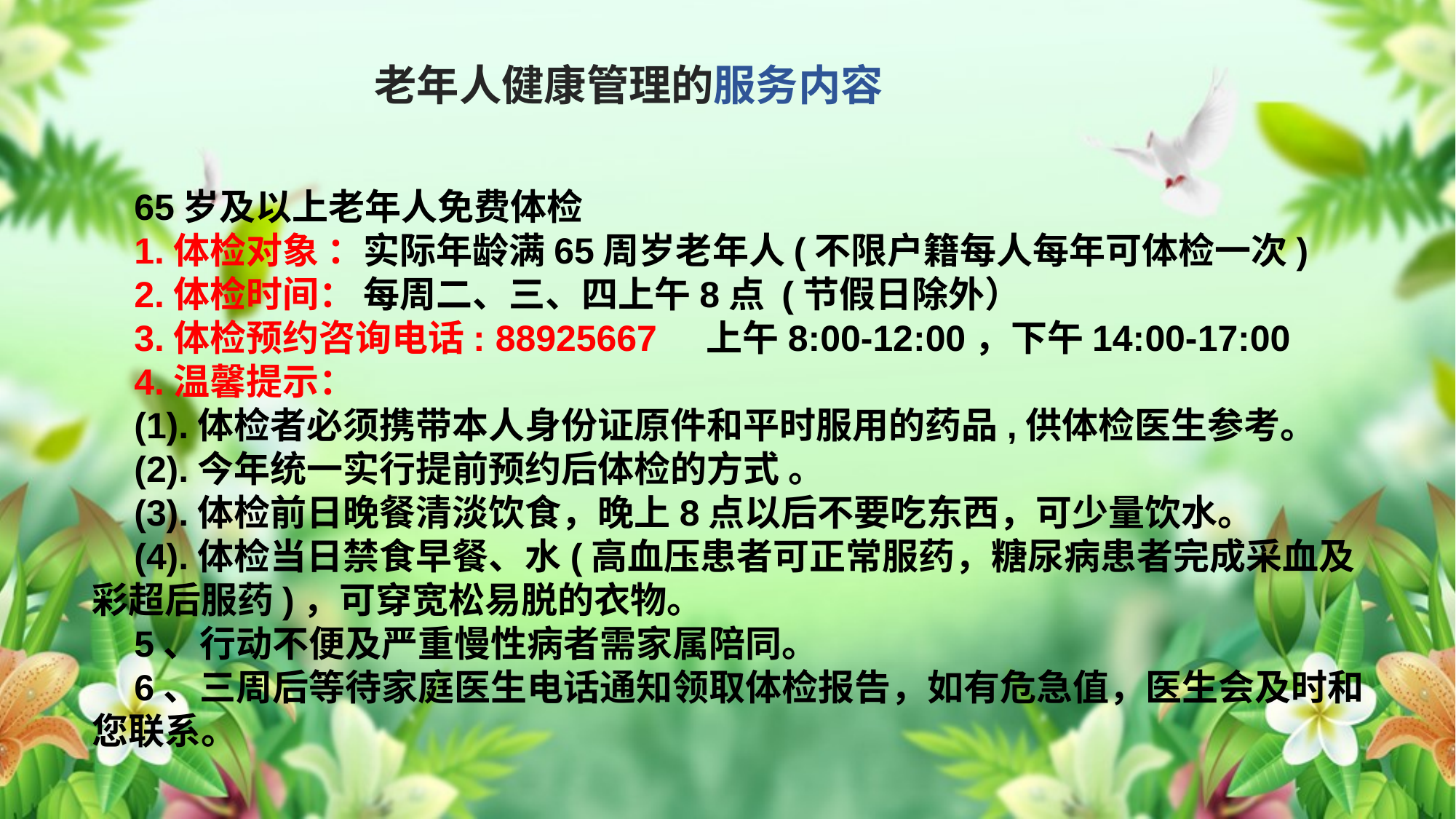

老年人健康管理的服务内容

65岁及以上老年人免费体检
1.体检对象 ：实际年龄满65周岁老年人(不限户籍每人每年可体检一次)
2.体检时间： 每周二、三、四上午8点 (节假日除外）
3.体检预约咨询电话: 88925667    上午8:00-12:00，下午14:00-17:00
4.温馨提示：
(1).体检者必须携带本人身份证原件和平时服用的药品,供体检医生参考。
(2).今年统一实行提前预约后体检的方式 。
(3).体检前日晚餐清淡饮食，晚上8点以后不要吃东西，可少量饮水。
(4).体检当日禁食早餐、水(高血压患者可正常服药，糖尿病患者完成采血及彩超后服药)，可穿宽松易脱的衣物。
5、行动不便及严重慢性病者需家属陪同。
6、三周后等待家庭医生电话通知领取体检报告，如有危急值，医生会及时和您联系。